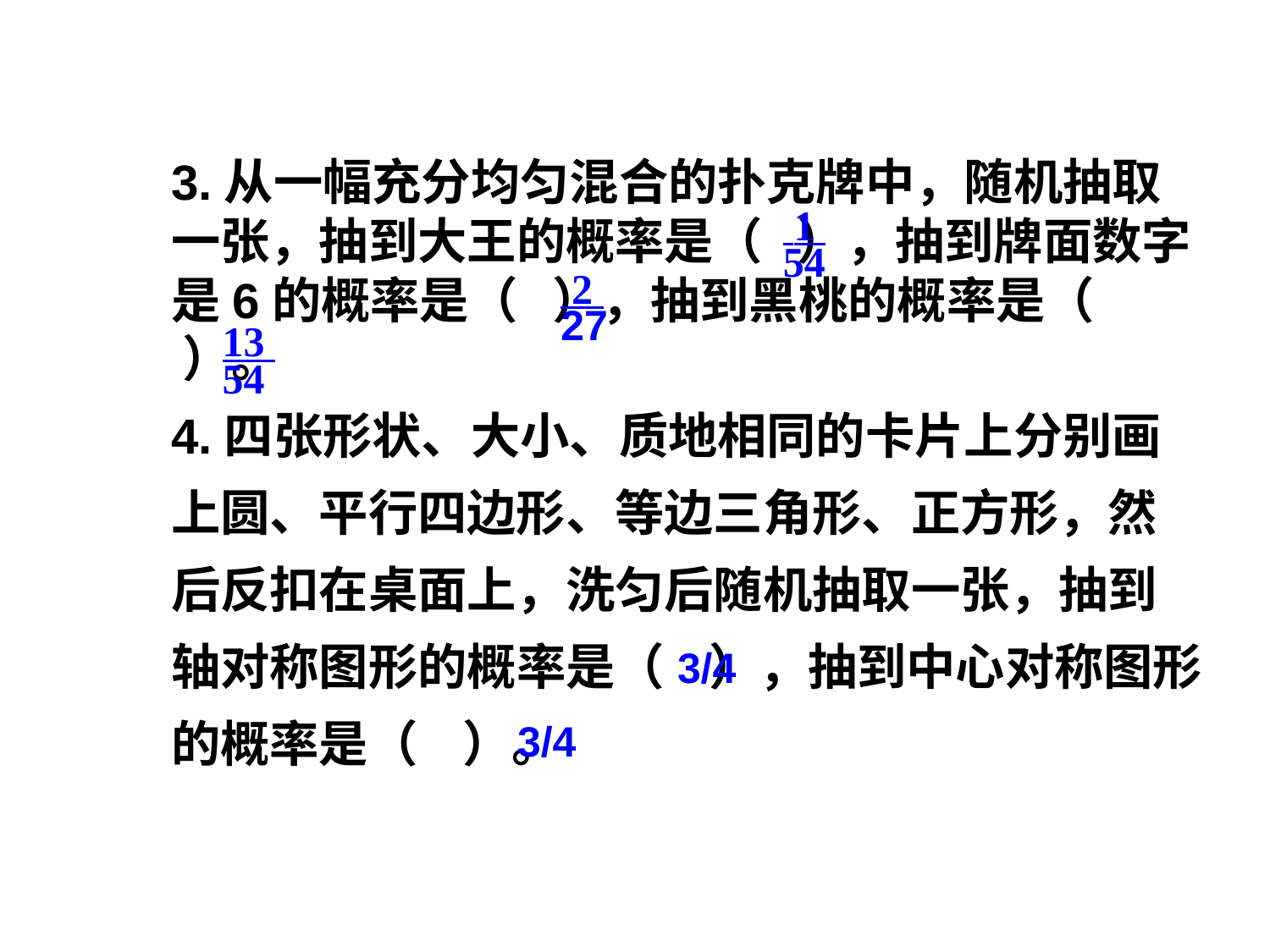

3.从一幅充分均匀混合的扑克牌中，随机抽取一张，抽到大王的概率是（   ），抽到牌面数字是6的概率是（   ），抽到黑桃的概率是（  ）。
4.四张形状、大小、质地相同的卡片上分别画上圆、平行四边形、等边三角形、正方形，然后反扣在桌面上，洗匀后随机抽取一张，抽到轴对称图形的概率是（    ），抽到中心对称图形的概率是（    ）。

 1
54
 2
27
13
54
 3/4
3/4